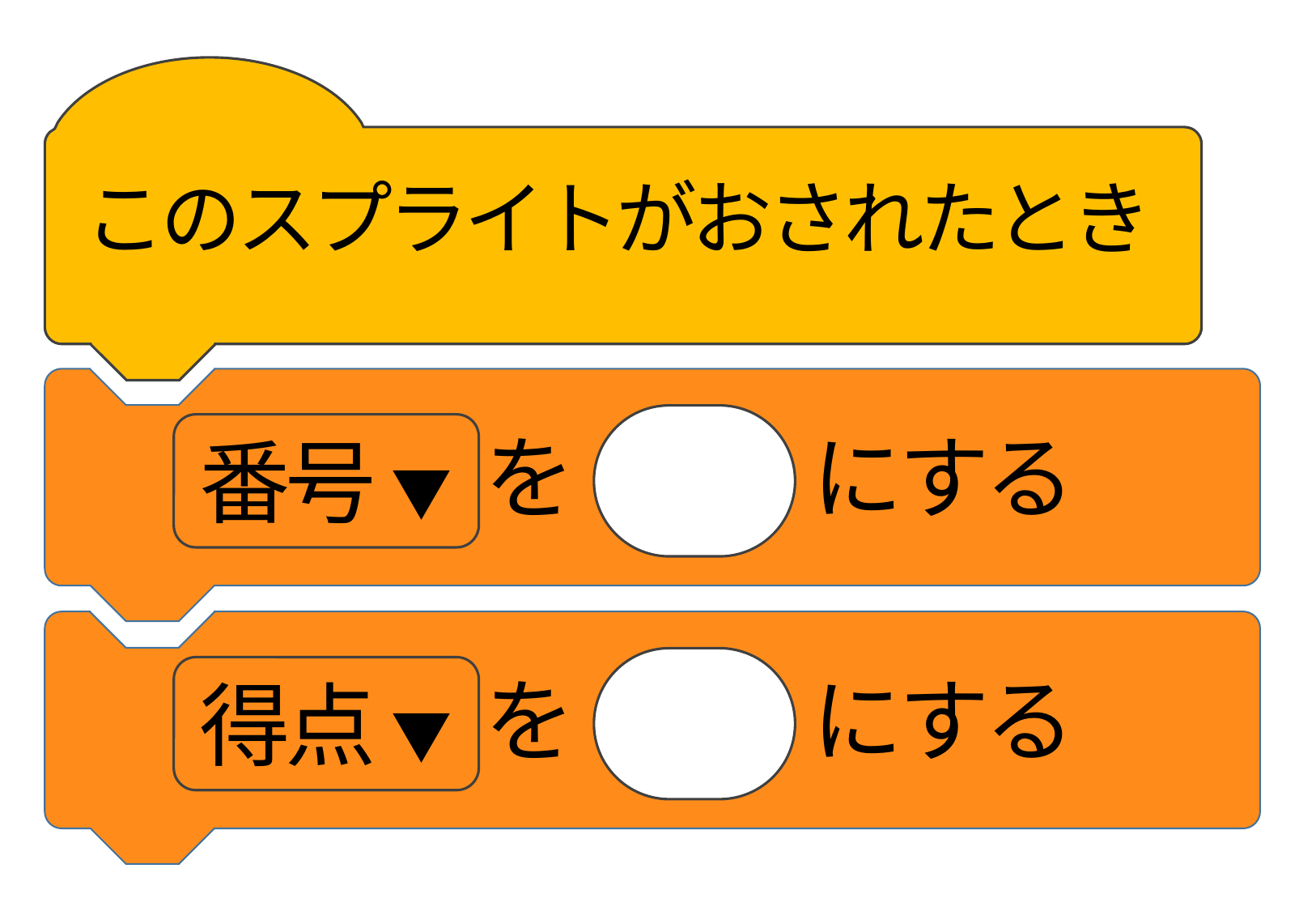

このスプライトがおされたとき

番号 ▼
を
にする

得点 ▼
を
にする